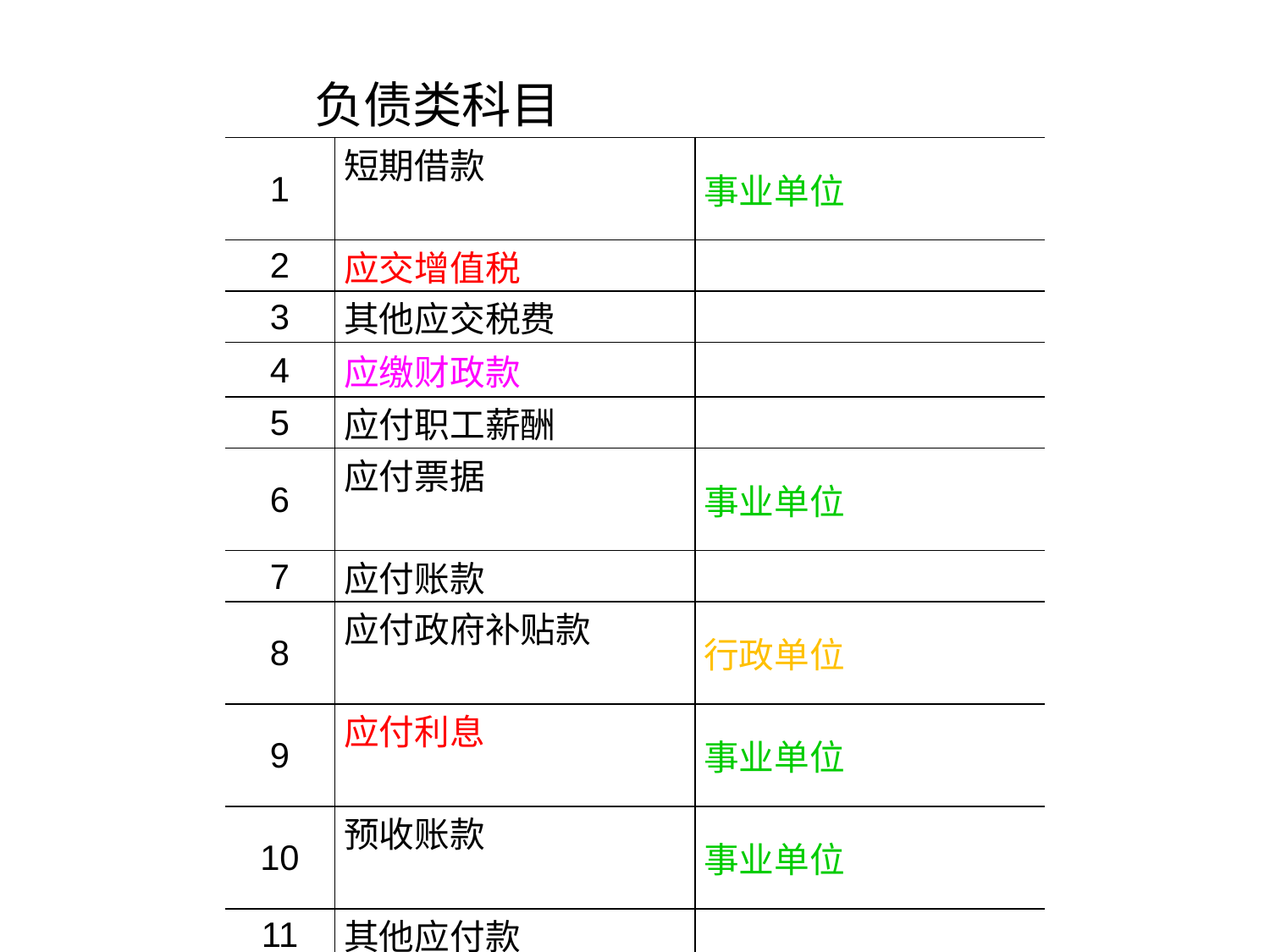

| 负债类科目 |  |  |
| --- | --- | --- |
| 1 | 短期借款 | 事业单位 |
| 2 | 应交增值税 |  |
| 3 | 其他应交税费 |  |
| 4 | 应缴财政款 |  |
| 5 | 应付职工薪酬 |  |
| 6 | 应付票据 | 事业单位 |
| 7 | 应付账款 |  |
| 8 | 应付政府补贴款 | 行政单位 |
| 9 | 应付利息 | 事业单位 |
| 10 | 预收账款 | 事业单位 |
| 11 | 其他应付款 |  |
| 12 | 预提费用 |  |
| 13 | 长期借款 | 事业单位 |
| 14 | 长期应付款 |  |
| 15 | 预计负债 |  |
| 16 | 受托代理负债 |  |
30